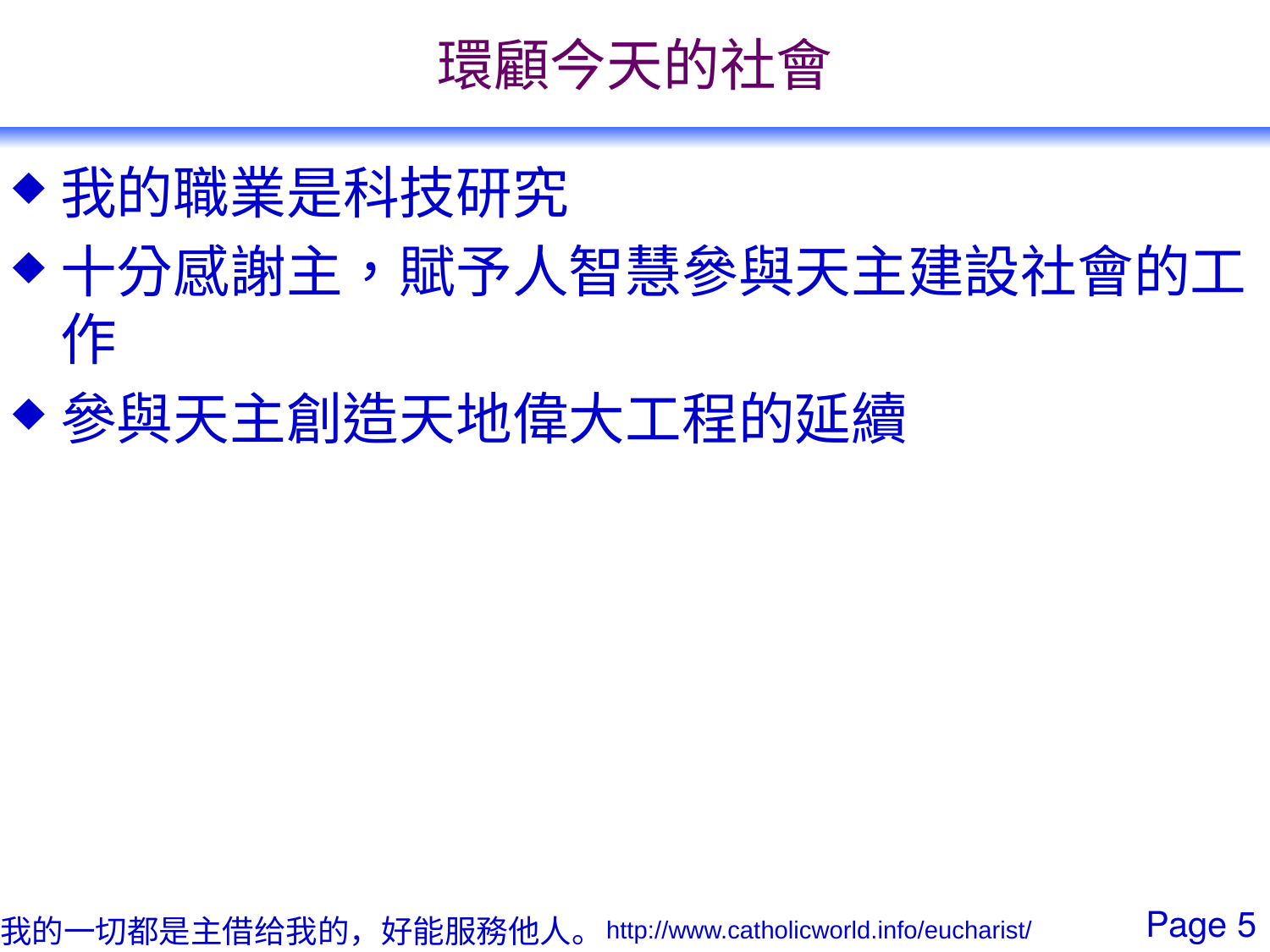

# 環顧今天的社會
我的職業是科技研究
十分感謝主，賦予人智慧參與天主建設社會的工作
參與天主創造天地偉大工程的延續